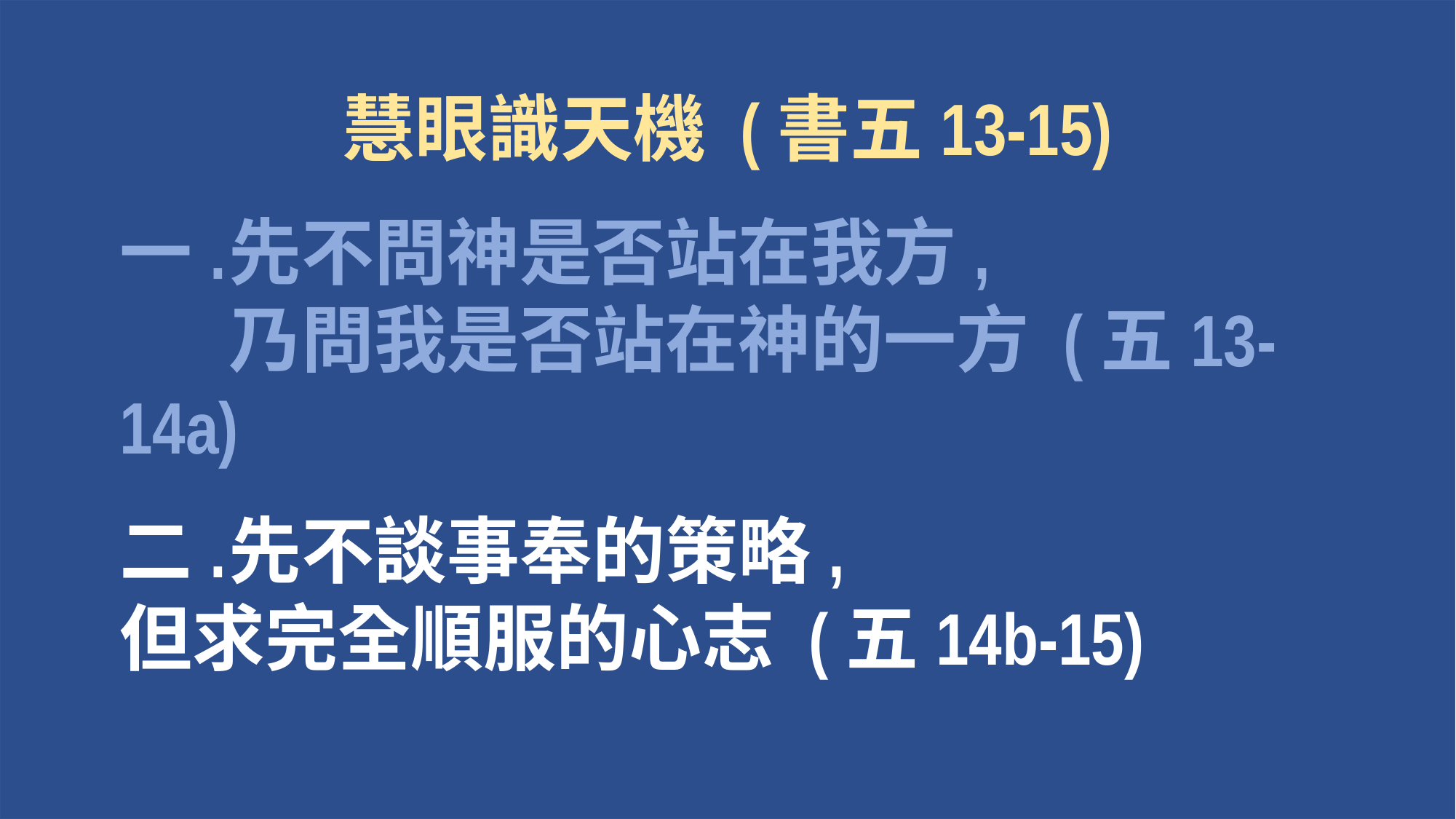

慧眼識天機 (書五13-15)
一.	先不問神是否站在我方, 				乃問我是否站在神的一方 (五13-14a)
二.	先不談事奉的策略, 					但求完全順服的心志 (五14b-15)